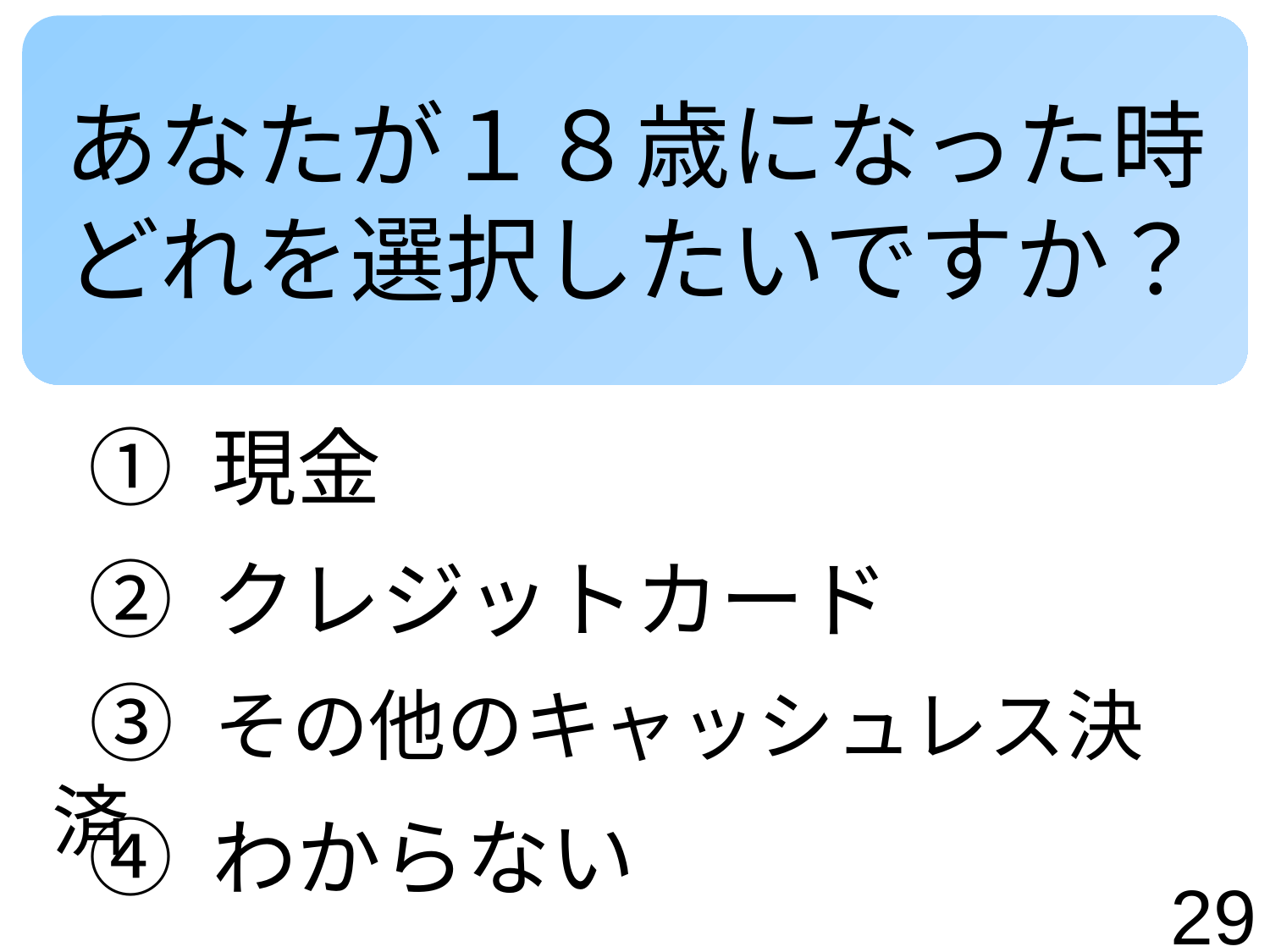

あなたが１８歳になった時
どれを選択したいですか？
  ① 現金
  ② クレジットカード
  ③ その他のキャッシュレス決済
  ④ わからない
29